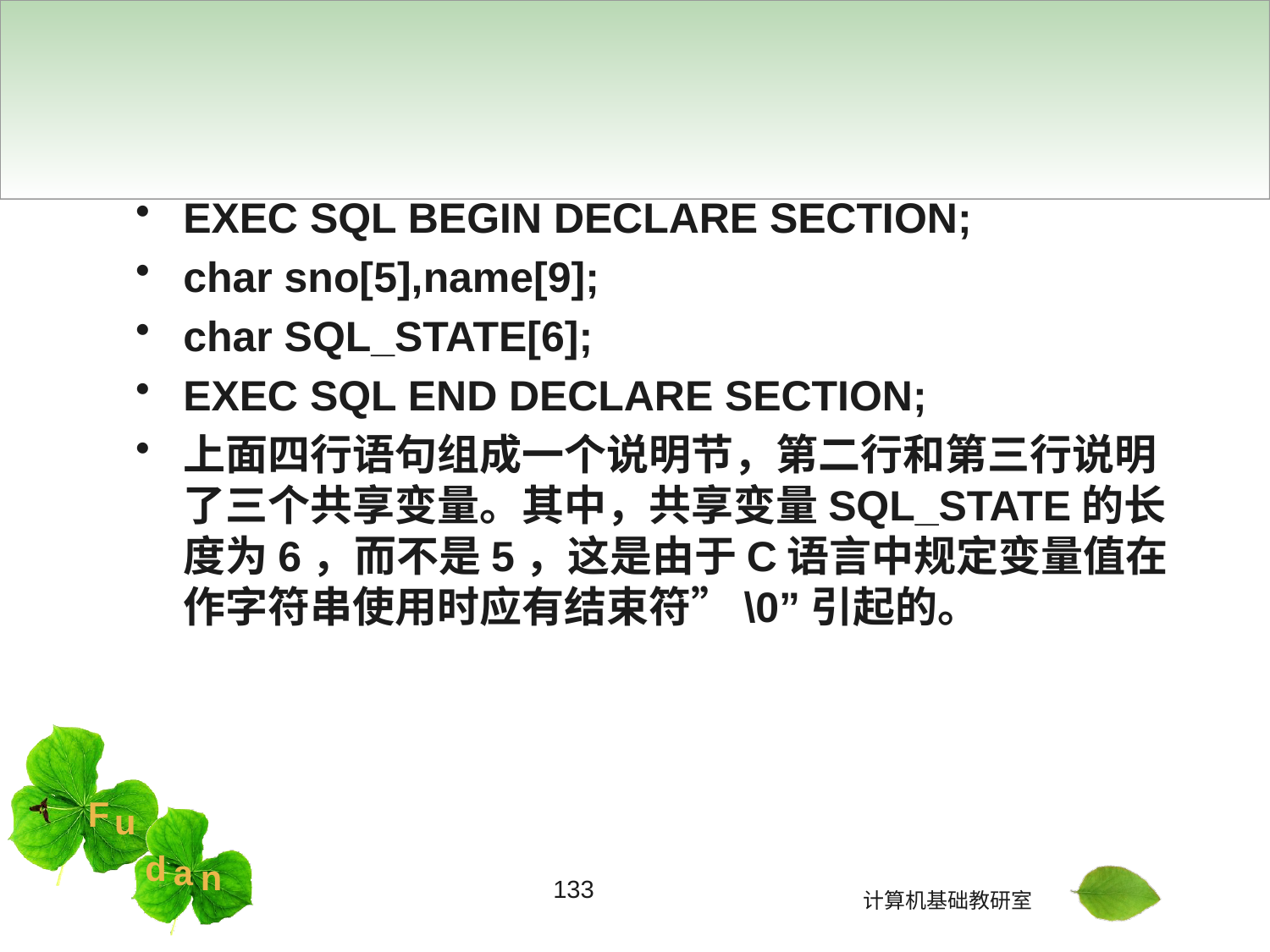

#
EXEC SQL BEGIN DECLARE SECTION;
char sno[5],name[9];
char SQL_STATE[6];
EXEC SQL END DECLARE SECTION;
上面四行语句组成一个说明节，第二行和第三行说明了三个共享变量。其中，共享变量SQL_STATE的长度为6，而不是5，这是由于C语言中规定变量值在作字符串使用时应有结束符”\0”引起的。

133